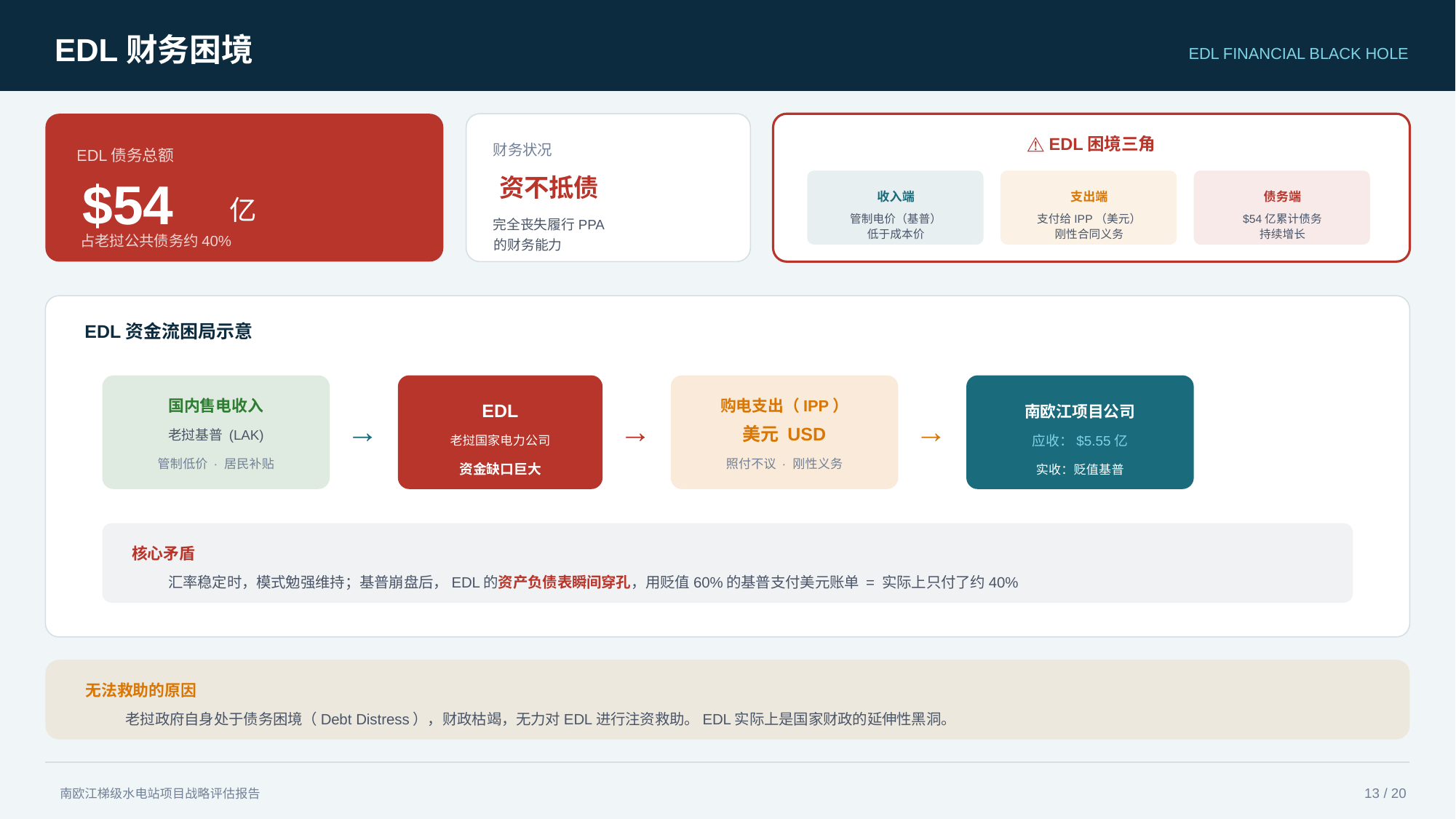

EDL财务困境
EDL FINANCIAL BLACK HOLE

EDL债务总额
$54
亿
占老挝公共债务约40%

财务状况
资不抵债
完全丧失履行PPA
的财务能力

⚠️ EDL困境三角

收入端
管制电价（基普）
低于成本价

支出端
支付给IPP（美元）
刚性合同义务

债务端
$54亿累计债务
持续增长

EDL资金流困局示意

国内售电收入
老挝基普 (LAK)
管制低价 · 居民补贴

EDL
老挝国家电力公司
资金缺口巨大

购电支出（IPP）
美元 USD
照付不议 · 刚性义务

南欧江项目公司
应收：$5.55亿
实收：贬值基普
→
→
→

核心矛盾
汇率稳定时，模式勉强维持；基普崩盘后，EDL的资产负债表瞬间穿孔，用贬值60%的基普支付美元账单 = 实际上只付了约40%

无法救助的原因
老挝政府自身处于债务困境（Debt Distress），财政枯竭，无力对EDL进行注资救助。EDL实际上是国家财政的延伸性黑洞。

13 / 20
南欧江梯级水电站项目战略评估报告